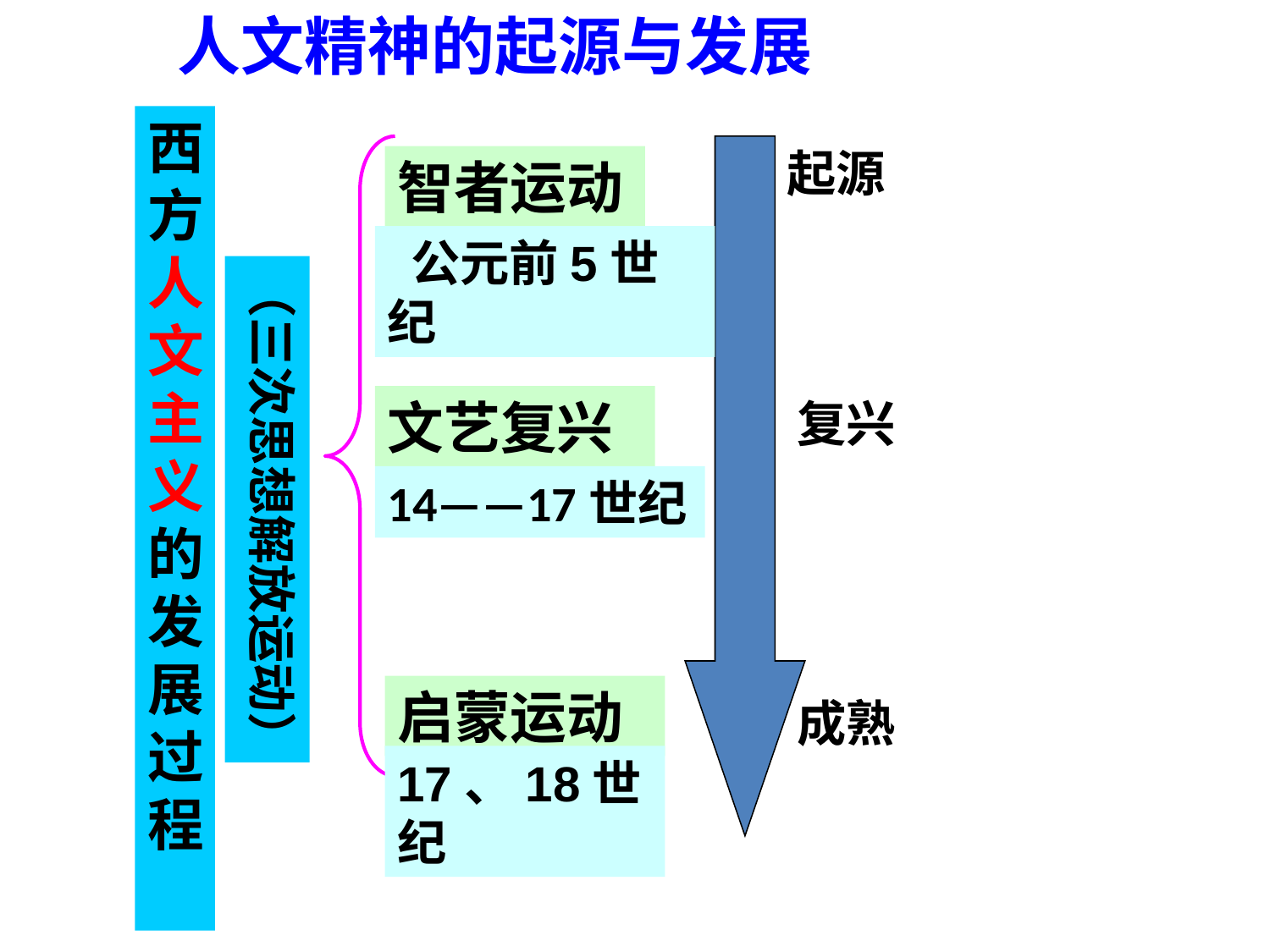

人文精神的起源与发展
西方人文主义的发展过程

起源
智者运动
 公元前5世纪
（三次思想解放运动）
文艺复兴
复兴
14——17世纪
启蒙运动
成熟
17、18世纪